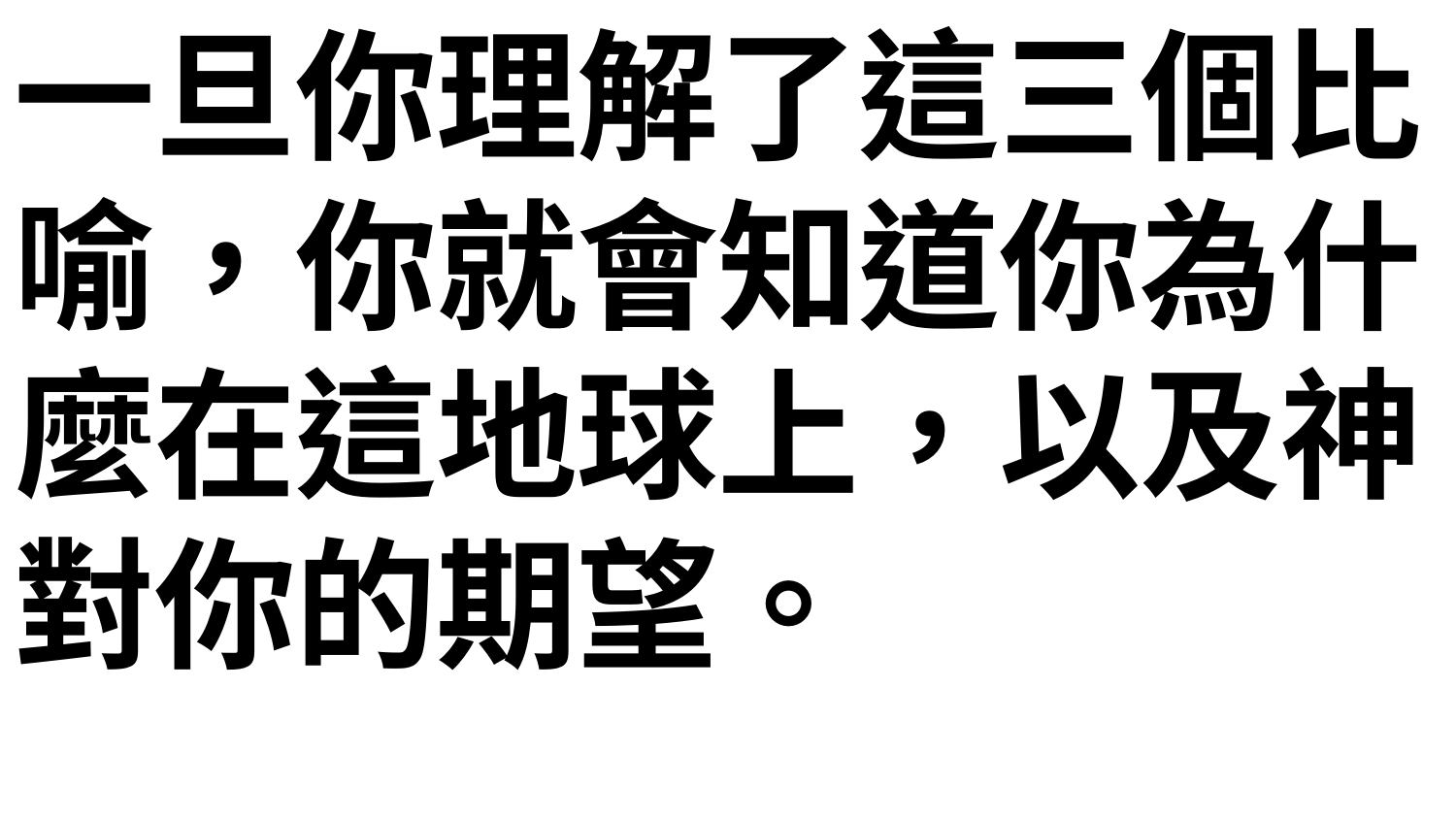

一旦你理解了這三個比喻，你就會知道你為什麼在這地球上，以及神對你的期望。